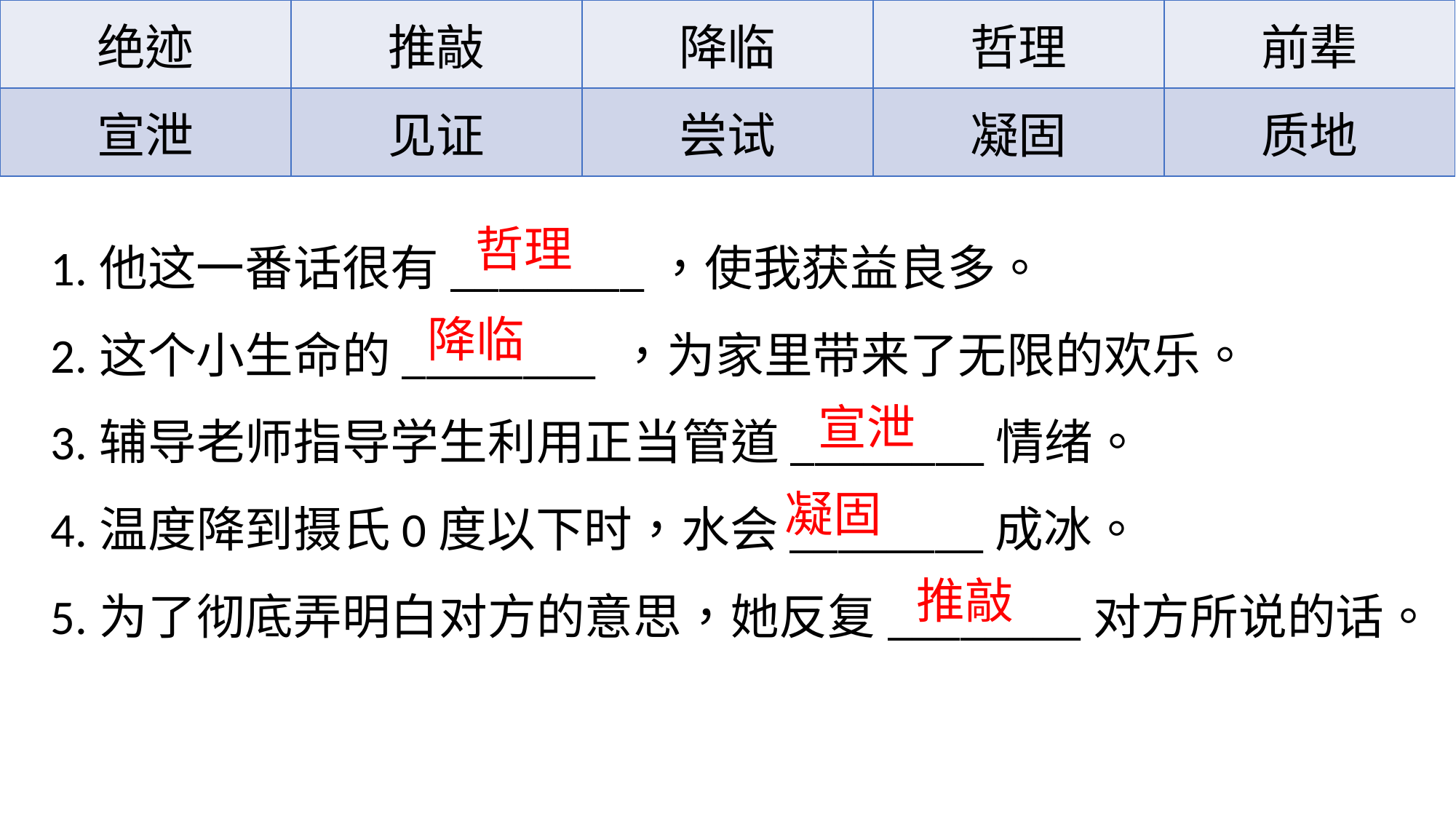

| 绝迹 | 推敲 | 降临 | 哲理 | 前辈 |
| --- | --- | --- | --- | --- |
| 宣泄 | 见证 | 尝试 | 凝固 | 质地 |
1.他这一番话很有________，使我获益良多。
2.这个小生命的________ ，为家里带来了无限的欢乐。
3.辅导老师指导学生利用正当管道________情绪。
4.温度降到摄氏0度以下时，水会________成冰。
5.为了彻底弄明白对方的意思，她反复________对方所说的话。
哲理
降临
宣泄
凝固
推敲